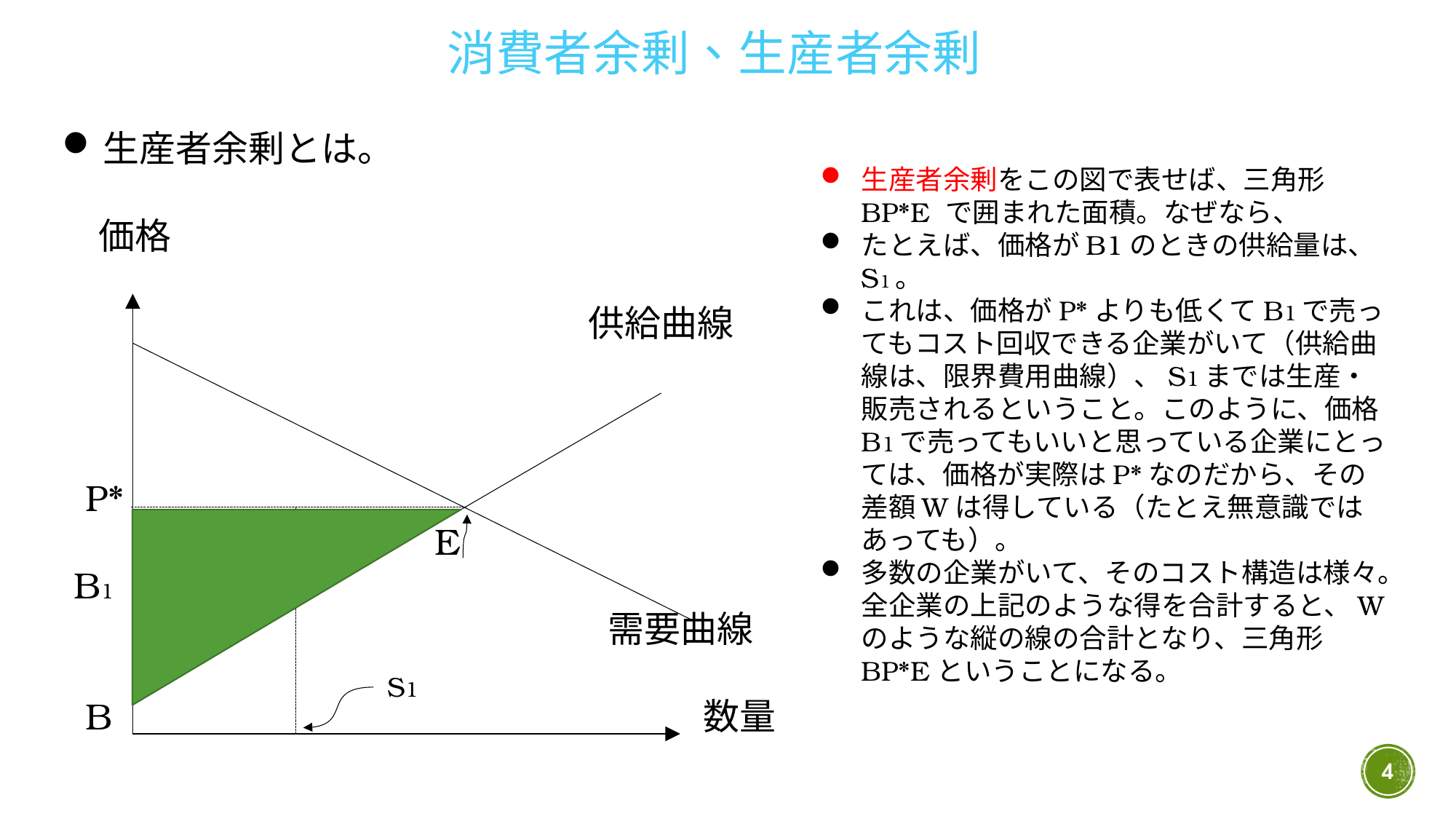

消費者余剰、生産者余剰
生産者余剰とは。

　価格

　  　　　　　　　　　　　　　供給曲線

  P*
　　　　　　　　　　E
 B1
　　　　　　　　　　　　　　　需要曲線

  B　　　　　　　　　　　　　　　　数量
生産者余剰をこの図で表せば、三角形BP*E で囲まれた面積。なぜなら、
たとえば、価格がB1のときの供給量は、S1。
これは、価格がP*よりも低くてB1で売ってもコスト回収できる企業がいて（供給曲線は、限界費用曲線）、S1までは生産・販売されるということ。このように、価格B1で売ってもいいと思っている企業にとっては、価格が実際はP*なのだから、その差額Wは得している（たとえ無意識ではあっても）。
多数の企業がいて、そのコスト構造は様々。全企業の上記のような得を合計すると、Wのような縦の線の合計となり、三角形BP*Eということになる。

W
S1
4